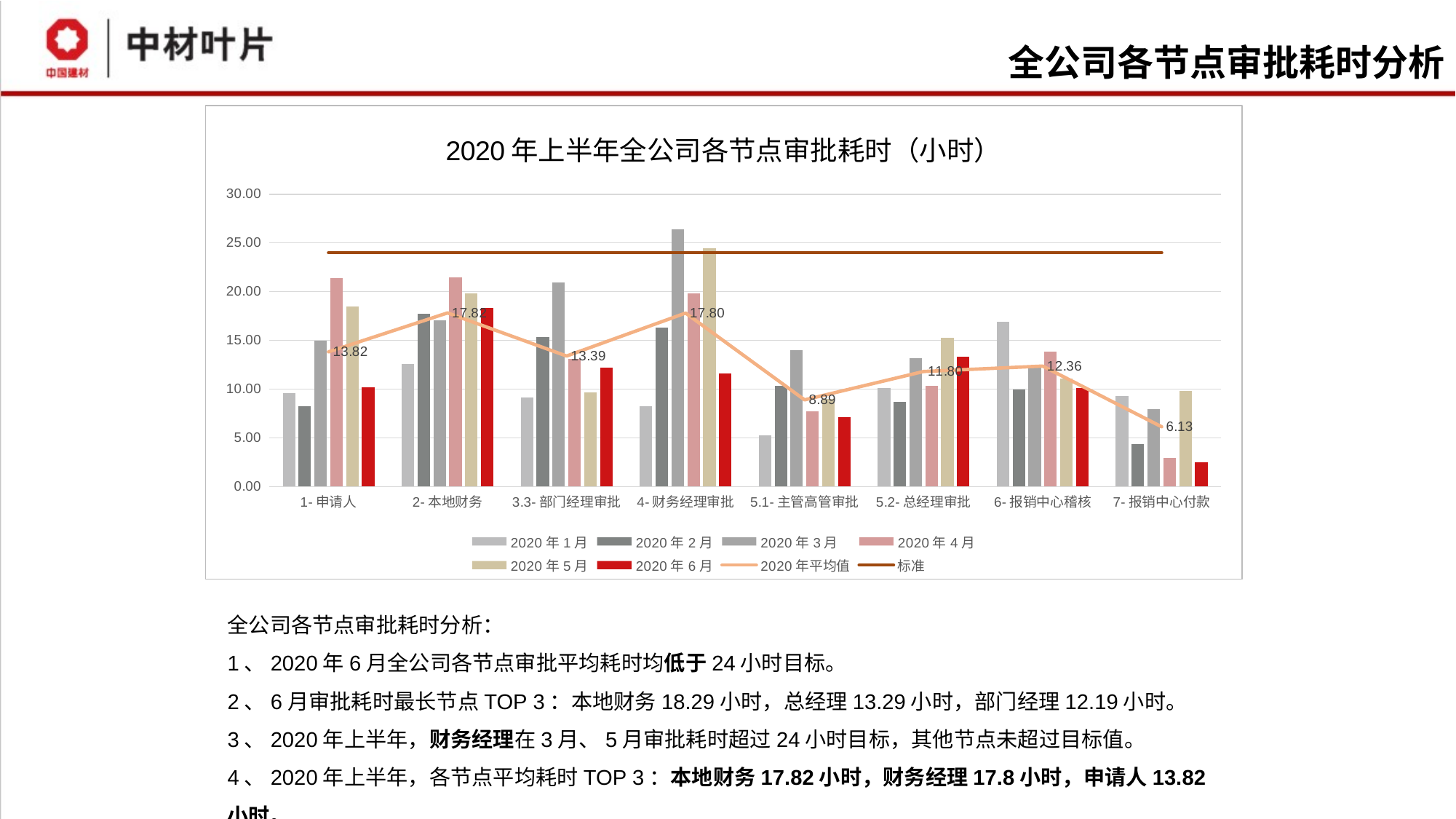

# 全公司各节点审批耗时分析

### Chart: 2020年上半年全公司各节点审批耗时（小时）

| Category | 2020年1月 | 2020年2月 | 2020年3月 | 2020年4月 | 2020年5月 | 2020年6月 | 2020年平均值 | 标准 |
|---|---|---|---|---|---|---|---|---|
| 1-申请人 | 9.62103276353123 | 8.20832594560318 | 14.9908634992387 | 21.4186263736254 | 18.4858864165222 | 10.1974029629584 | 13.8203563269132 | 24.0 |
| 2-本地财务 | 12.5745611916061 | 17.7079646313382 | 17.0320470290323 | 21.4888157894739 | 19.8051390788856 | 18.2921849148448 | 17.8167854391968 | 24.0 |
| 3.3-部门经理审批 | 9.13834376188604 | 15.3294444443833 | 20.9673974116228 | 13.0956648745544 | 9.63241472475777 | 12.1944031084682 | 13.3929447209454 | 24.0 |
| 4-财务经理审批 | 8.25998223519229 | 16.3246246246523 | 26.3618393393864 | 19.7990252976207 | 24.459470702039 | 11.568110754981 | 17.7955088256453 | 24.0 |
| 5.1-主管高管审批 | 5.22426131688084 | 10.3043615984436 | 14.0229214560622 | 7.72702469135402 | 8.95069664903262 | 7.08940307327337 | 8.88644479750778 | 24.0 |
| 5.2-总经理审批 | 10.1089024389785 | 8.67441506410027 | 13.1637187009406 | 10.3277522935788 | 15.247791327918 | 13.2903896103883 | 11.8021615726507 | 24.0 |
| 6-报销中心稽核 | 16.8857127700182 | 9.92412669870461 | 12.3147083333501 | 13.8529914529926 | 11.0830537749196 | 10.0786421670147 | 12.3565391995 | 24.0 |
| 7-报销中心付款 | 9.24822331166224 | 4.35931372546157 | 7.95540780141984 | 2.91907859078705 | 9.81500508751053 | 2.47825627853836 | 6.12921413256327 | 24.0 |
全公司各节点审批耗时分析：
1、2020年6月全公司各节点审批平均耗时均低于24小时目标。
2、6月审批耗时最长节点TOP 3：本地财务18.29小时，总经理13.29小时，部门经理12.19小时。
3、2020年上半年，财务经理在3月、5月审批耗时超过24小时目标，其他节点未超过目标值。
4、2020年上半年，各节点平均耗时TOP 3：本地财务17.82小时，财务经理17.8小时，申请人13.82小时。